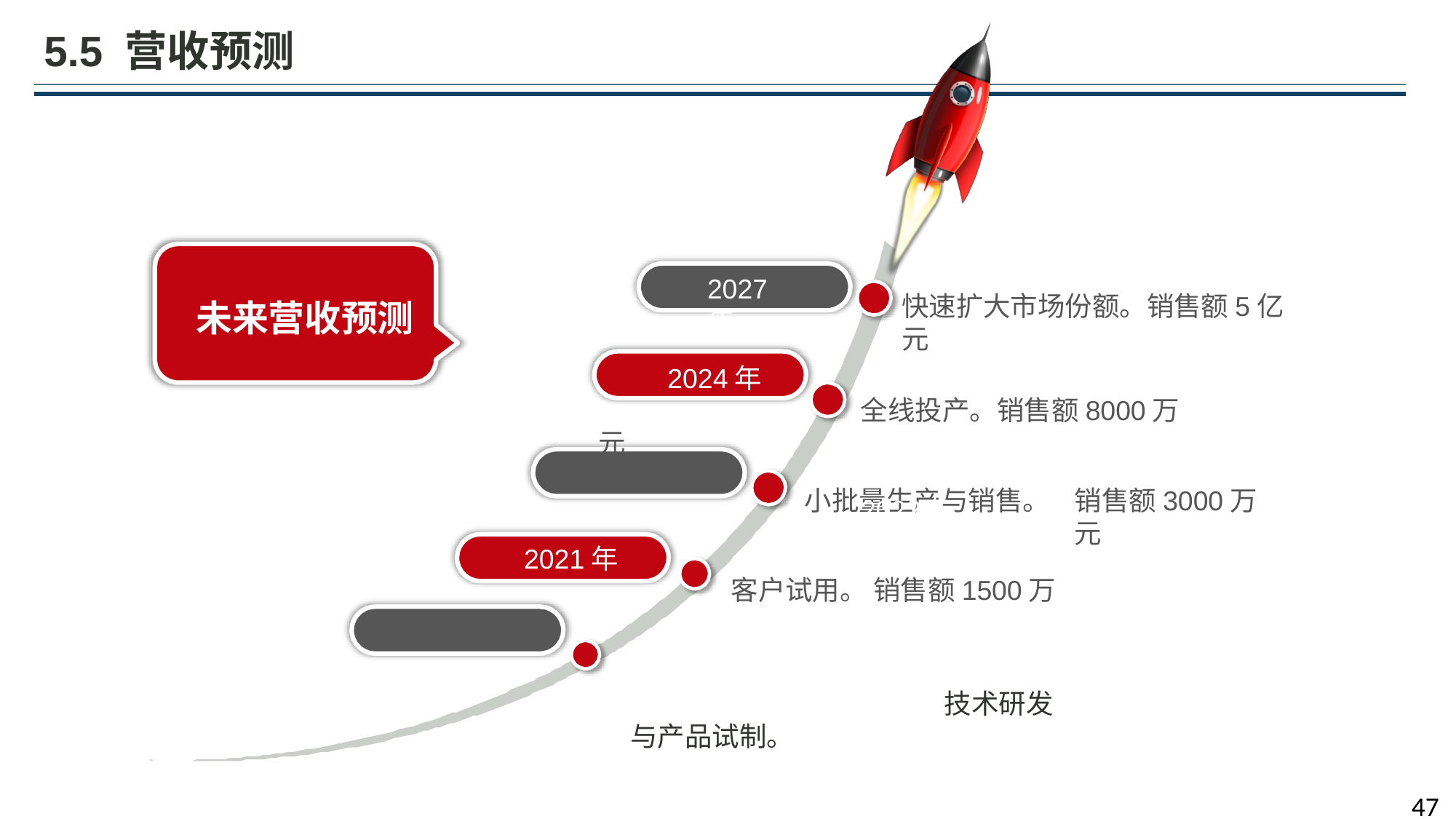

5.5 营收预测

2027年

快速扩大市场份额。销售额5亿元
未来营收预测

2024年
全线投产。销售额8000万元

2022年

小批量生产与销售。
销售额3000万元

2021年
客户试用。 销售额1500万元
2020年
技术研发与产品试制。

47